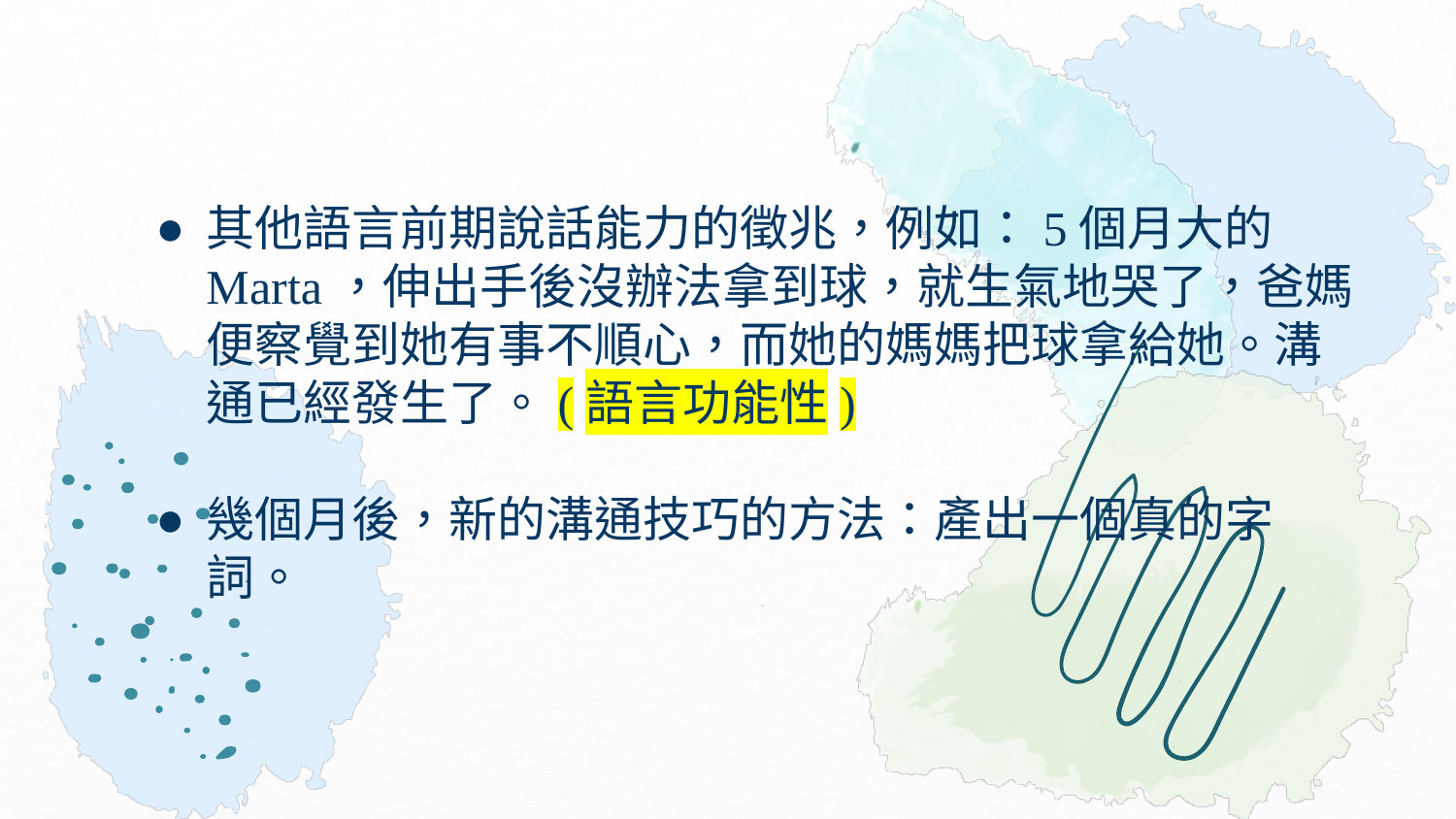

其他語言前期說話能力的徵兆，例如：5個月大的 Marta，伸出手後沒辦法拿到球，就生氣地哭了，爸媽便察覺到她有事不順心，而她的媽媽把球拿給她。溝通已經發生了。(語言功能性)

幾個月後，新的溝通技巧的方法：產出一個真的字詞。